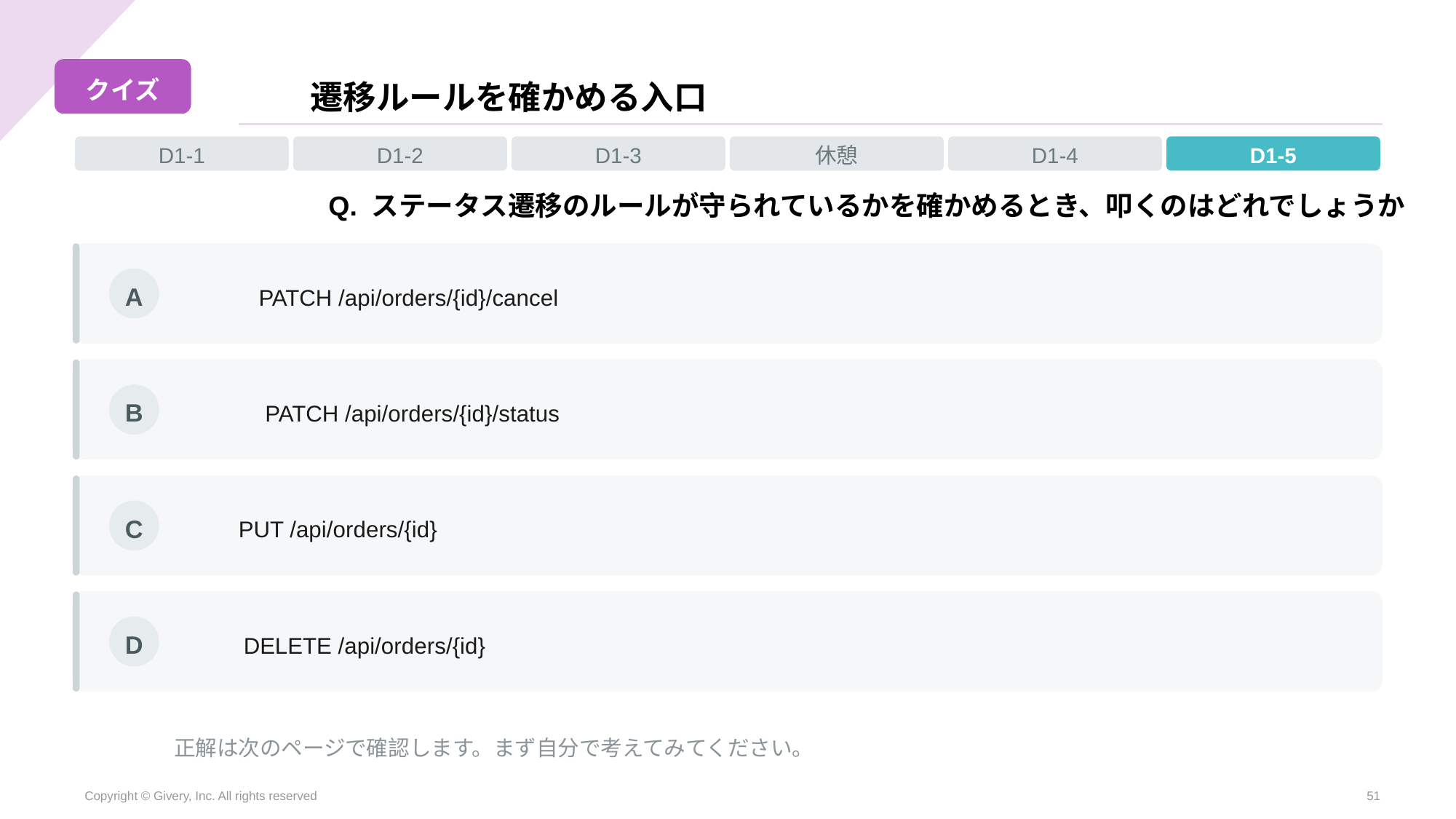

クイズ
遷移ルールを確かめる入口

D1-1
D1-2
D1-3
休憩
D1-4
D1-5
Q. ステータス遷移のルールが守られているかを確かめるとき、叩くのはどれでしょうか

A
PATCH /api/orders/{id}/cancel

B
PATCH /api/orders/{id}/status

C
PUT /api/orders/{id}

D
DELETE /api/orders/{id}
正解は次のページで確認します。まず自分で考えてみてください。
Copyright © Givery, Inc. All rights reserved
51